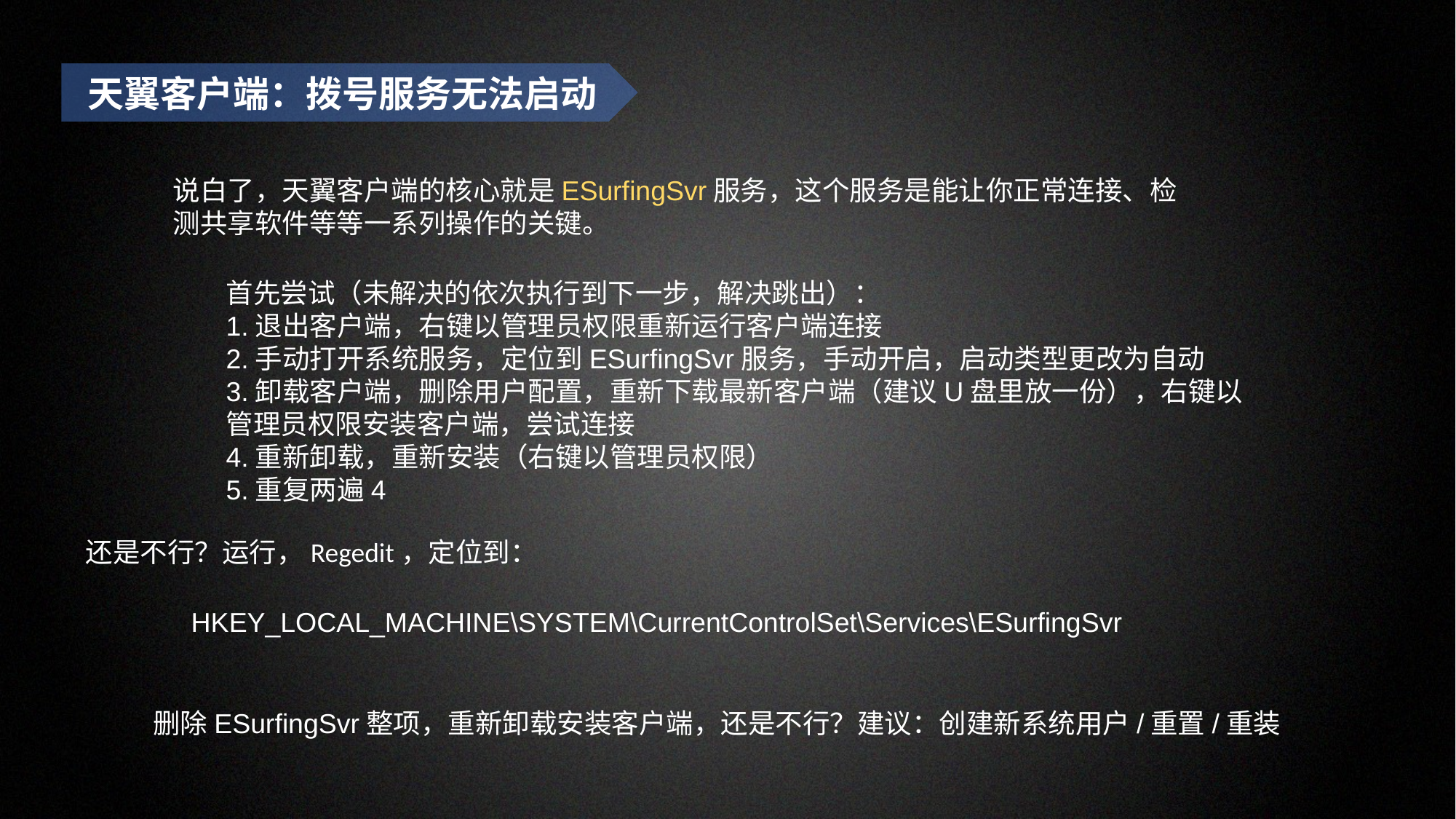

天翼客户端：拨号服务无法启动
说白了，天翼客户端的核心就是ESurfingSvr服务，这个服务是能让你正常连接、检测共享软件等等一系列操作的关键。
首先尝试（未解决的依次执行到下一步，解决跳出）：
1.退出客户端，右键以管理员权限重新运行客户端连接
2.手动打开系统服务，定位到ESurfingSvr服务，手动开启，启动类型更改为自动
3.卸载客户端，删除用户配置，重新下载最新客户端（建议U盘里放一份），右键以管理员权限安装客户端，尝试连接
4.重新卸载，重新安装（右键以管理员权限）
5.重复两遍4
还是不行？运行，Regedit，定位到：
HKEY_LOCAL_MACHINE\SYSTEM\CurrentControlSet\Services\ESurfingSvr
删除ESurfingSvr整项，重新卸载安装客户端，还是不行？建议：创建新系统用户/重置/重装